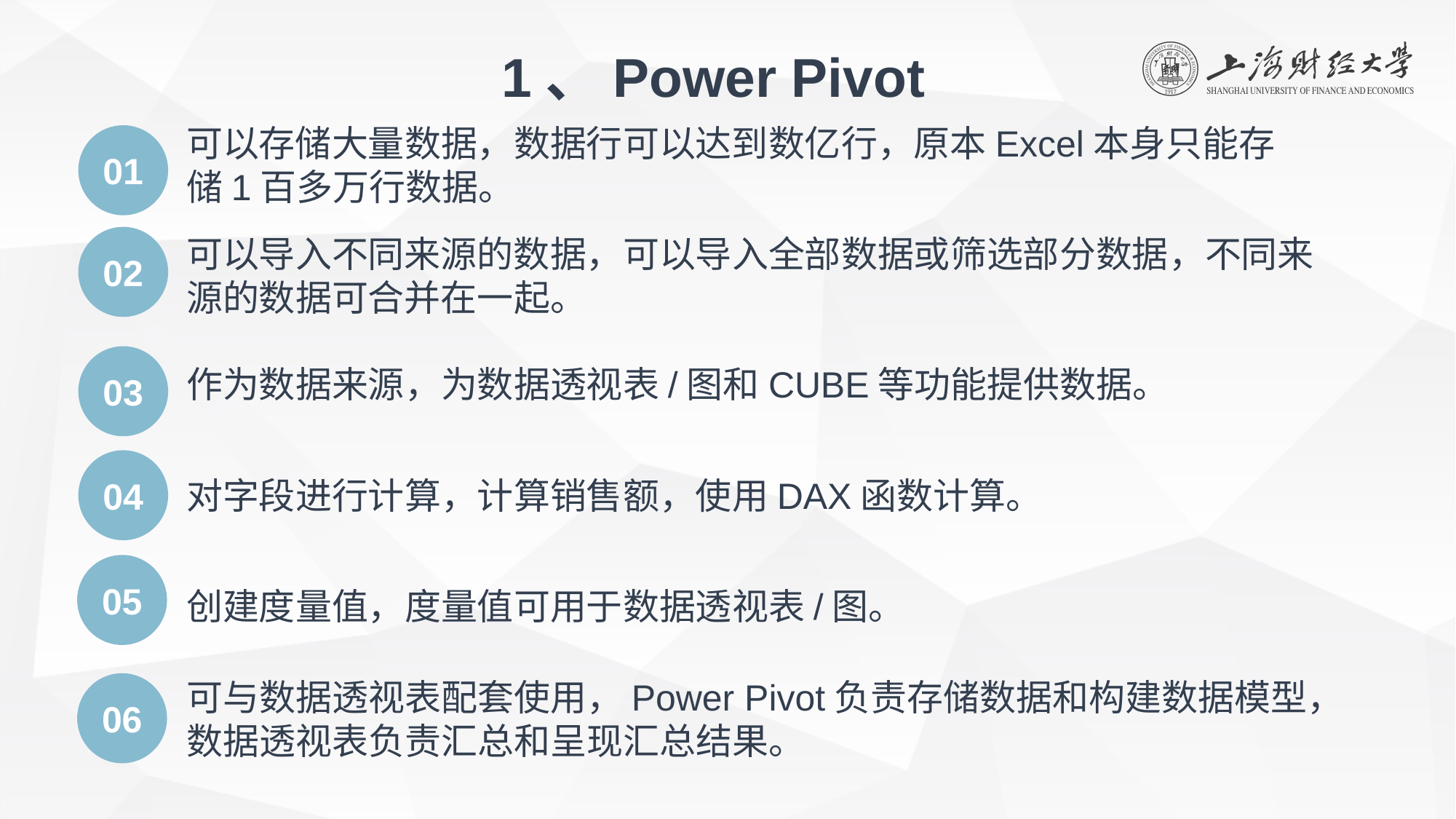

1、Power Pivot
可以存储大量数据，数据行可以达到数亿行，原本Excel本身只能存储1百多万行数据。
01
可以导入不同来源的数据，可以导入全部数据或筛选部分数据，不同来源的数据可合并在一起。
02
03
作为数据来源，为数据透视表/图和CUBE等功能提供数据。
04
对字段进行计算，计算销售额，使用DAX函数计算。
05
创建度量值，度量值可用于数据透视表/图。
可与数据透视表配套使用，Power Pivot负责存储数据和构建数据模型，
数据透视表负责汇总和呈现汇总结果。
06